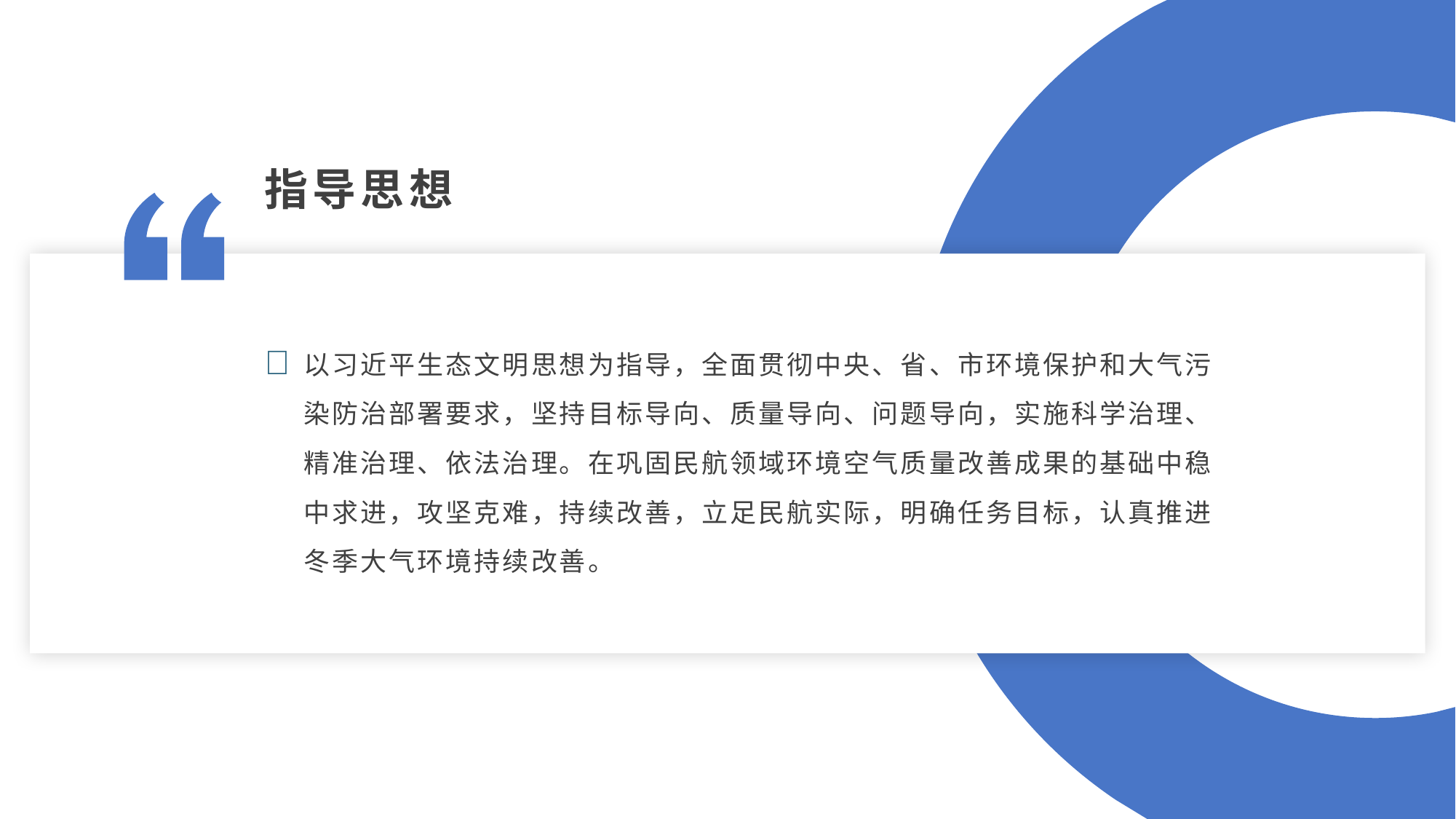

指导思想

以习近平生态文明思想为指导，全面贯彻中央、省、市环境保护和大气污染防治部署要求，坚持目标导向、质量导向、问题导向，实施科学治理、精准治理、依法治理。在巩固民航领域环境空气质量改善成果的基础中稳中求进，攻坚克难，持续改善，立足民航实际，明确任务目标，认真推进冬季大气环境持续改善。